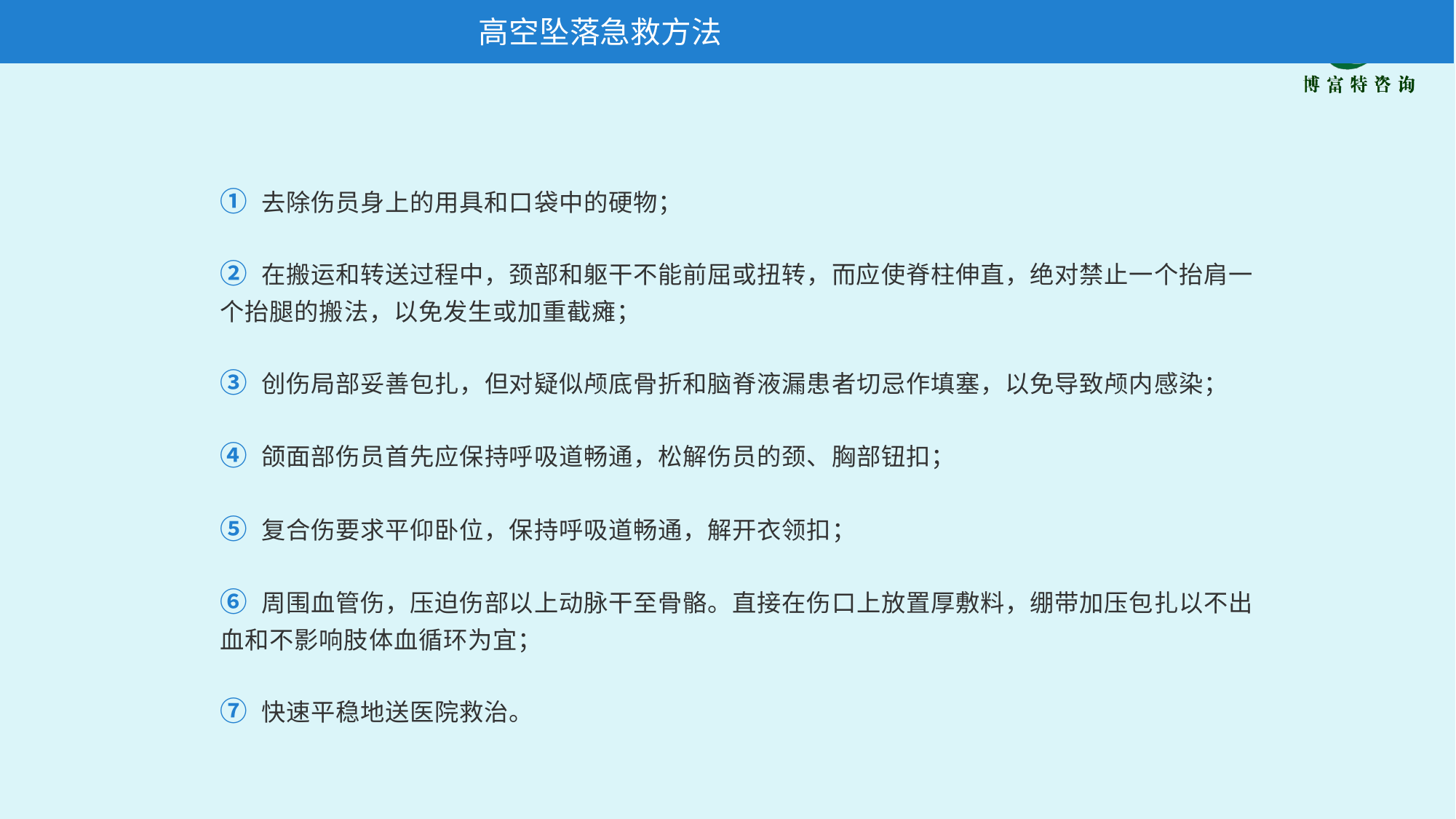

高空坠落急救方法
① 去除伤员身上的用具和口袋中的硬物；
② 在搬运和转送过程中，颈部和躯干不能前屈或扭转，而应使脊柱伸直，绝对禁止一个抬肩一个抬腿的搬法，以免发生或加重截瘫；

③ 创伤局部妥善包扎，但对疑似颅底骨折和脑脊液漏患者切忌作填塞，以免导致颅内感染；

④ 颌面部伤员首先应保持呼吸道畅通，松解伤员的颈、胸部钮扣；

⑤ 复合伤要求平仰卧位，保持呼吸道畅通，解开衣领扣；

⑥ 周围血管伤，压迫伤部以上动脉干至骨骼。直接在伤口上放置厚敷料，绷带加压包扎以不出血和不影响肢体血循环为宜；

⑦ 快速平稳地送医院救治。